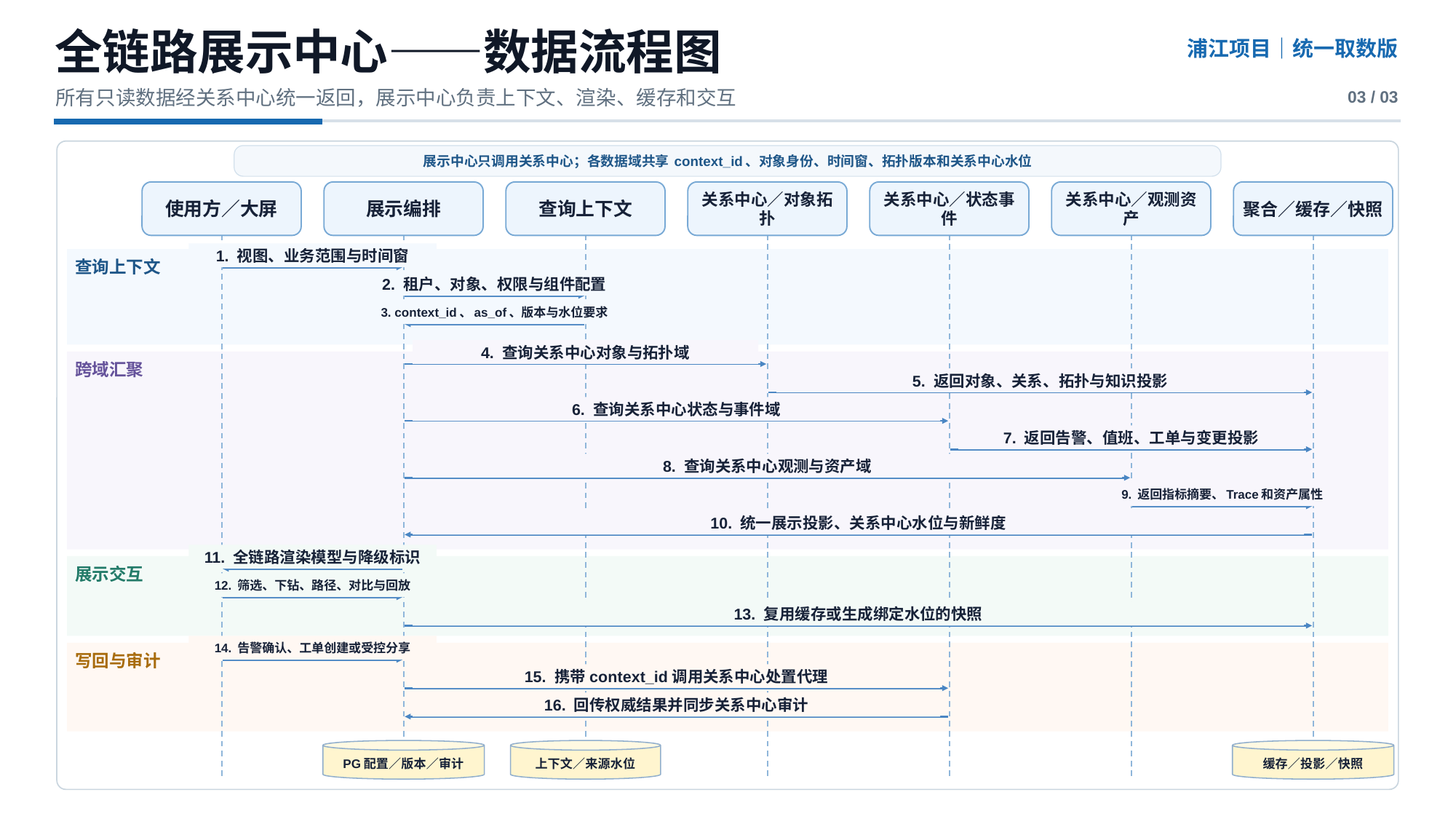

全链路展示中心——数据流程图
浦江项目｜统一取数版
所有只读数据经关系中心统一返回，展示中心负责上下文、渲染、缓存和交互
03 / 03

展示中心只调用关系中心；各数据域共享 context_id、对象身份、时间窗、拓扑版本和关系中心水位
使用方／大屏
展示编排
查询上下文
关系中心／对象拓扑
关系中心／状态事件
关系中心／观测资产
聚合／缓存／快照

1. 视图、业务范围与时间窗

查询上下文

2. 租户、对象、权限与组件配置

3. context_id、as_of、版本与水位要求

4. 查询关系中心对象与拓扑域

跨域汇聚

5. 返回对象、关系、拓扑与知识投影

6. 查询关系中心状态与事件域

7. 返回告警、值班、工单与变更投影

8. 查询关系中心观测与资产域

9. 返回指标摘要、Trace和资产属性

10. 统一展示投影、关系中心水位与新鲜度

11. 全链路渲染模型与降级标识

展示交互

12. 筛选、下钻、路径、对比与回放

13. 复用缓存或生成绑定水位的快照

14. 告警确认、工单创建或受控分享

写回与审计

15. 携带context_id调用关系中心处置代理

16. 回传权威结果并同步关系中心审计

PG配置／版本／审计
上下文／来源水位
缓存／投影／快照